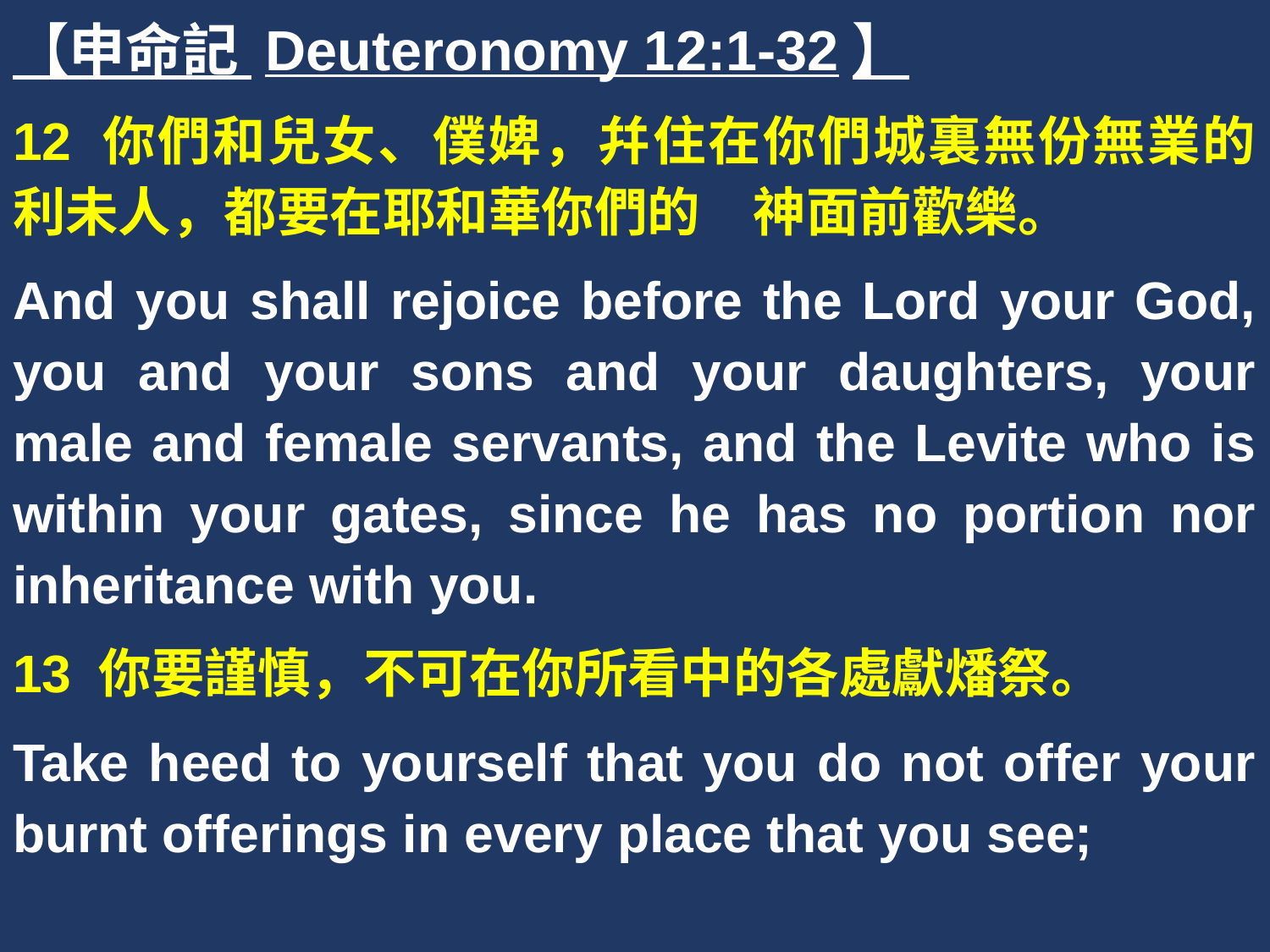

【申命記 Deuteronomy 12:1-32】
12 你們和兒女、僕婢，幷住在你們城裏無份無業的利未人，都要在耶和華你們的　神面前歡樂。
And you shall rejoice before the Lord your God, you and your sons and your daughters, your male and female servants, and the Levite who is within your gates, since he has no portion nor inheritance with you.
13 你要謹慎，不可在你所看中的各處獻燔祭。
Take heed to yourself that you do not offer your burnt offerings in every place that you see;